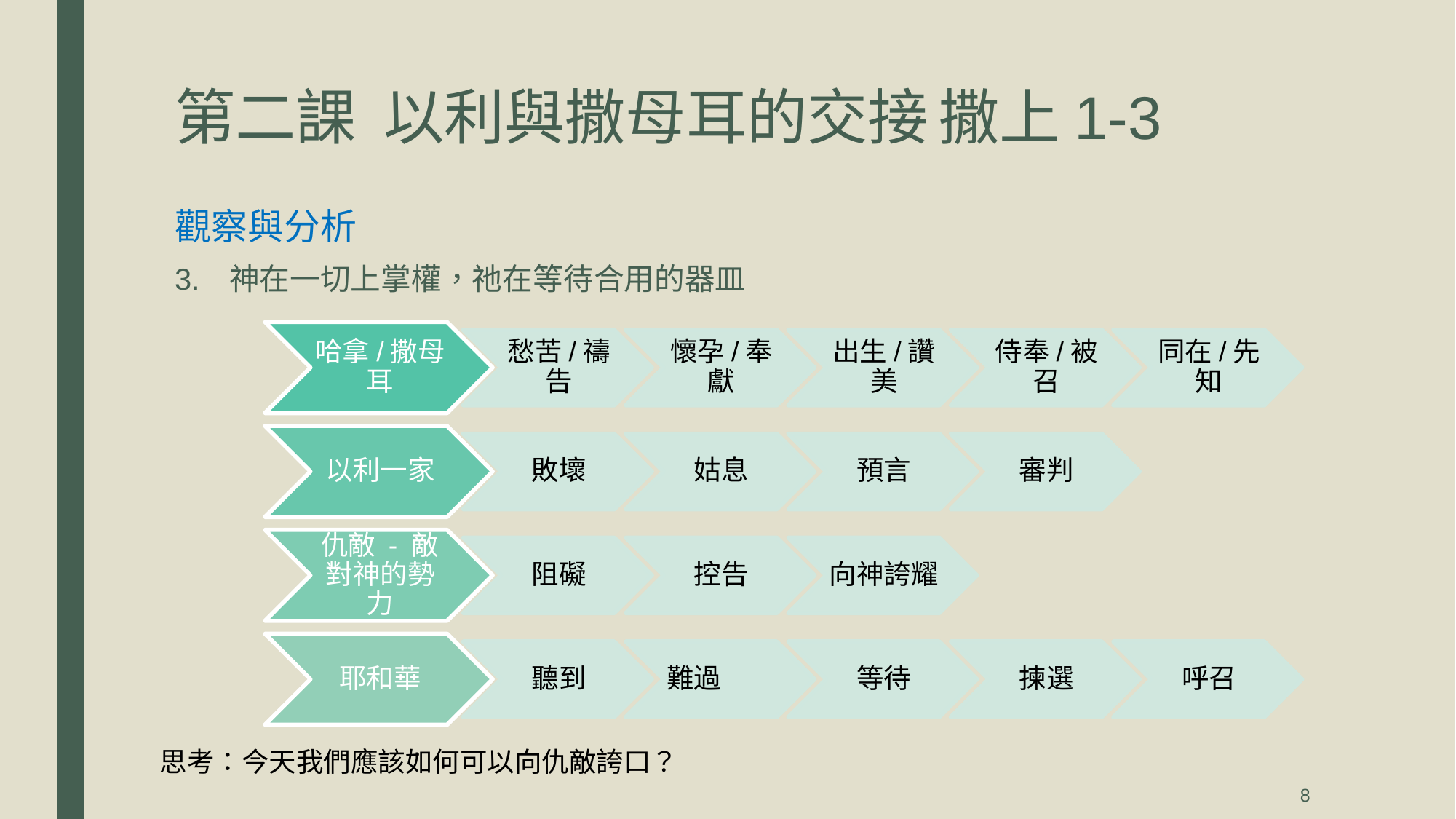

# 第二課  以利與撒母耳的交接	撒上1-3
觀察與分析

神在一切上掌權，祂在等待合用的器皿

哈拿/撒母耳
愁苦/禱告
懷孕/奉獻
出生/讚美
侍奉/被召
同在/先知
以利一家
敗壞
姑息
預言
審判
仇敵 - 敵對神的勢力
阻礙
控告
向神誇耀
耶和華
聽到
難過
等待
揀選
呼召
思考：今天我們應該如何可以向仇敵誇口？
8